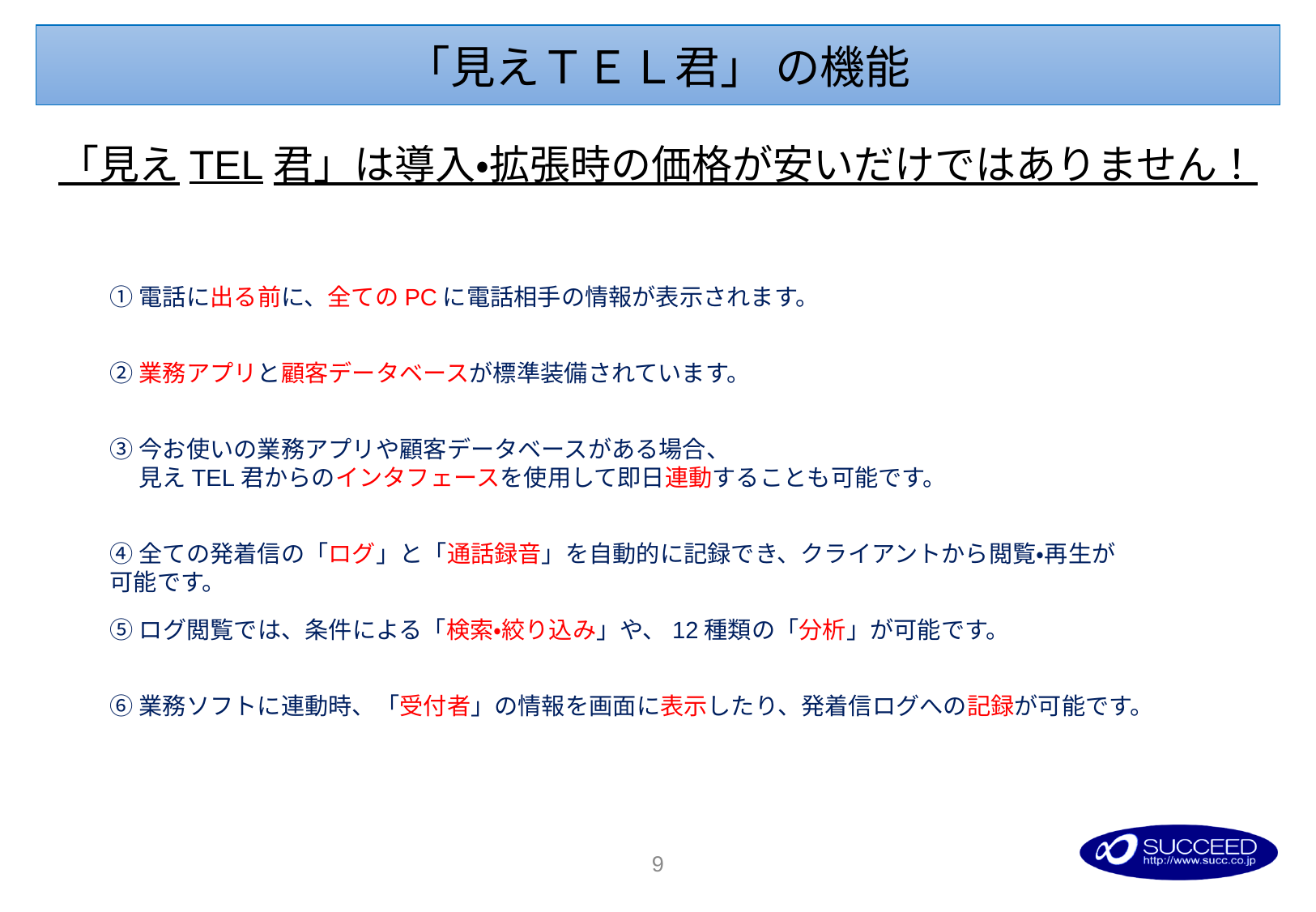

# 「見えＴＥＬ君」 の機能
「見えTEL君」は導入・拡張時の価格が安いだけではありません！
①電話に出る前に、全てのPCに電話相手の情報が表示されます。
②業務アプリと顧客データベースが標準装備されています。
③今お使いの業務アプリや顧客データベースがある場合、
　 見えTEL君からのインタフェースを使用して即日連動することも可能です。
④全ての発着信の「ログ」と「通話録音」を自動的に記録でき、クライアントから閲覧・再生が可能です。
⑤ログ閲覧では、条件による「検索・絞り込み」や、12種類の「分析」が可能です。
⑥業務ソフトに連動時、「受付者」の情報を画面に表示したり、発着信ログへの記録が可能です。
9